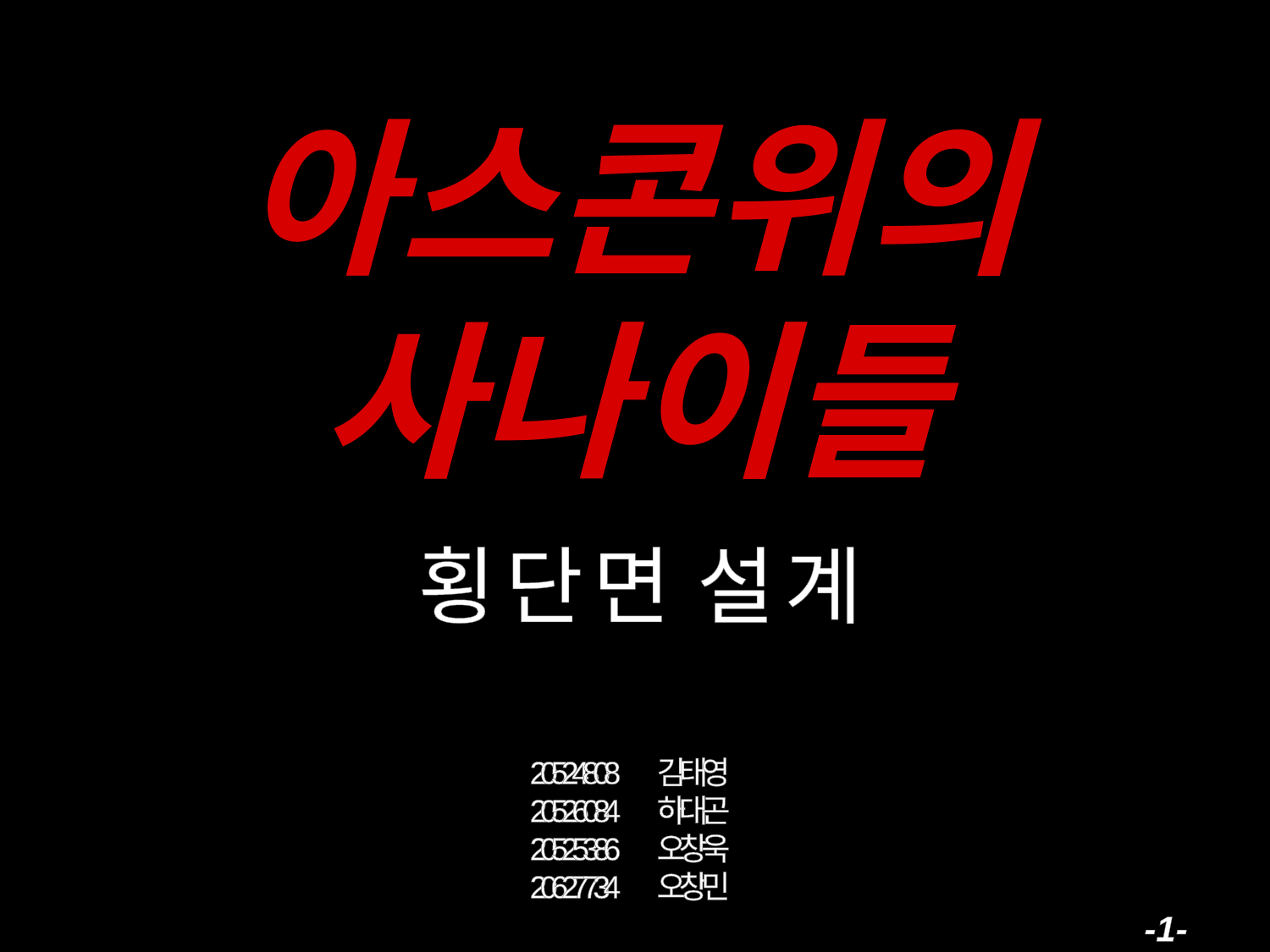

# 아스콘위의 사나이들

횡 단 면  설 계
20524808	김태영
20526084  	하대곤
20525386   	오창욱
20627734	오창민
-1-